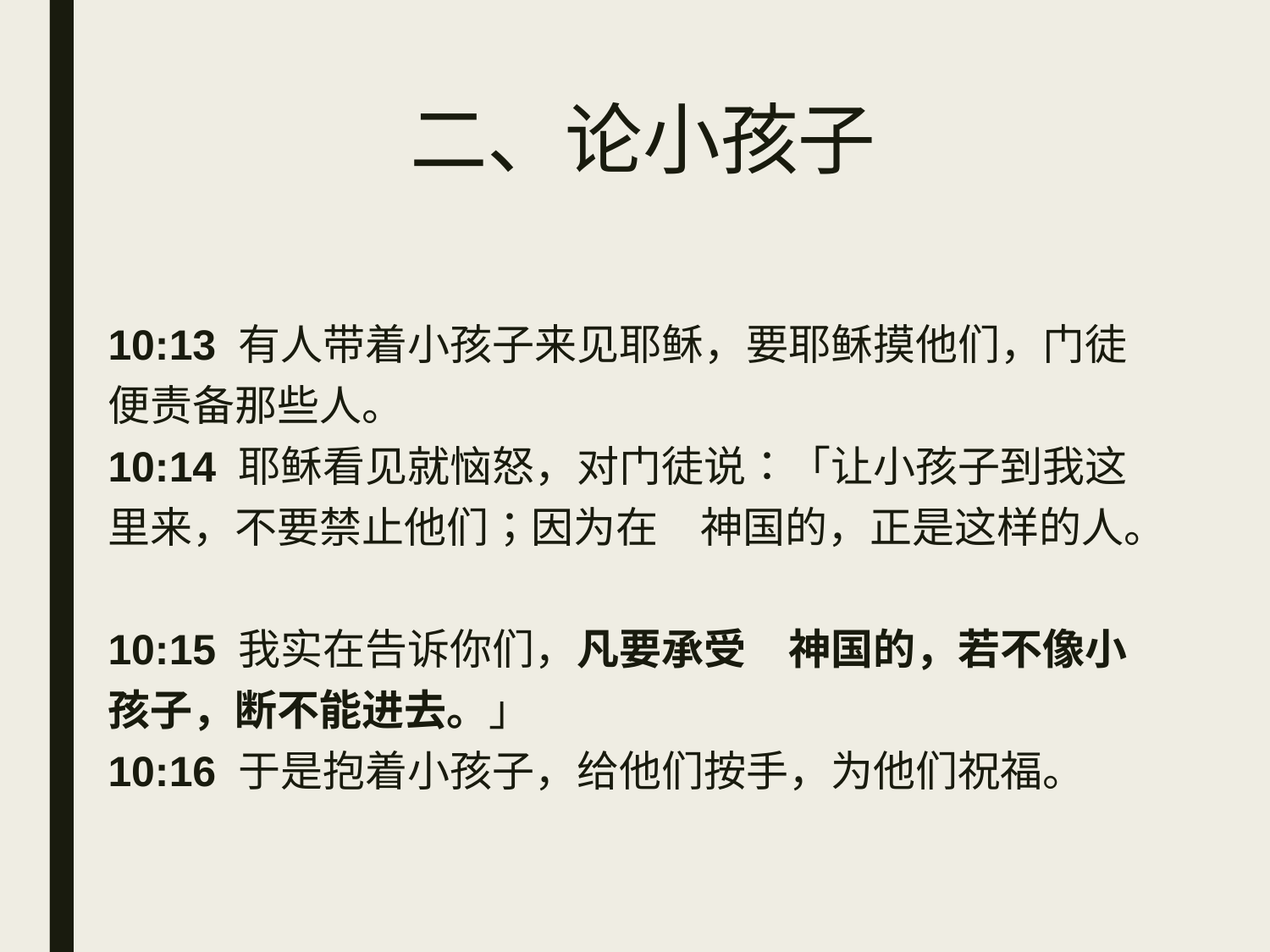

# 二、论小孩子
10:13 有人带着小孩子来见耶稣，要耶稣摸他们，门徒便责备那些人。
10:14 耶稣看见就恼怒，对门徒说：「让小孩子到我这里来，不要禁止他们；因为在　神国的，正是这样的人。
10:15 我实在告诉你们，凡要承受　神国的，若不像小孩子，断不能进去。」
10:16 于是抱着小孩子，给他们按手，为他们祝福。